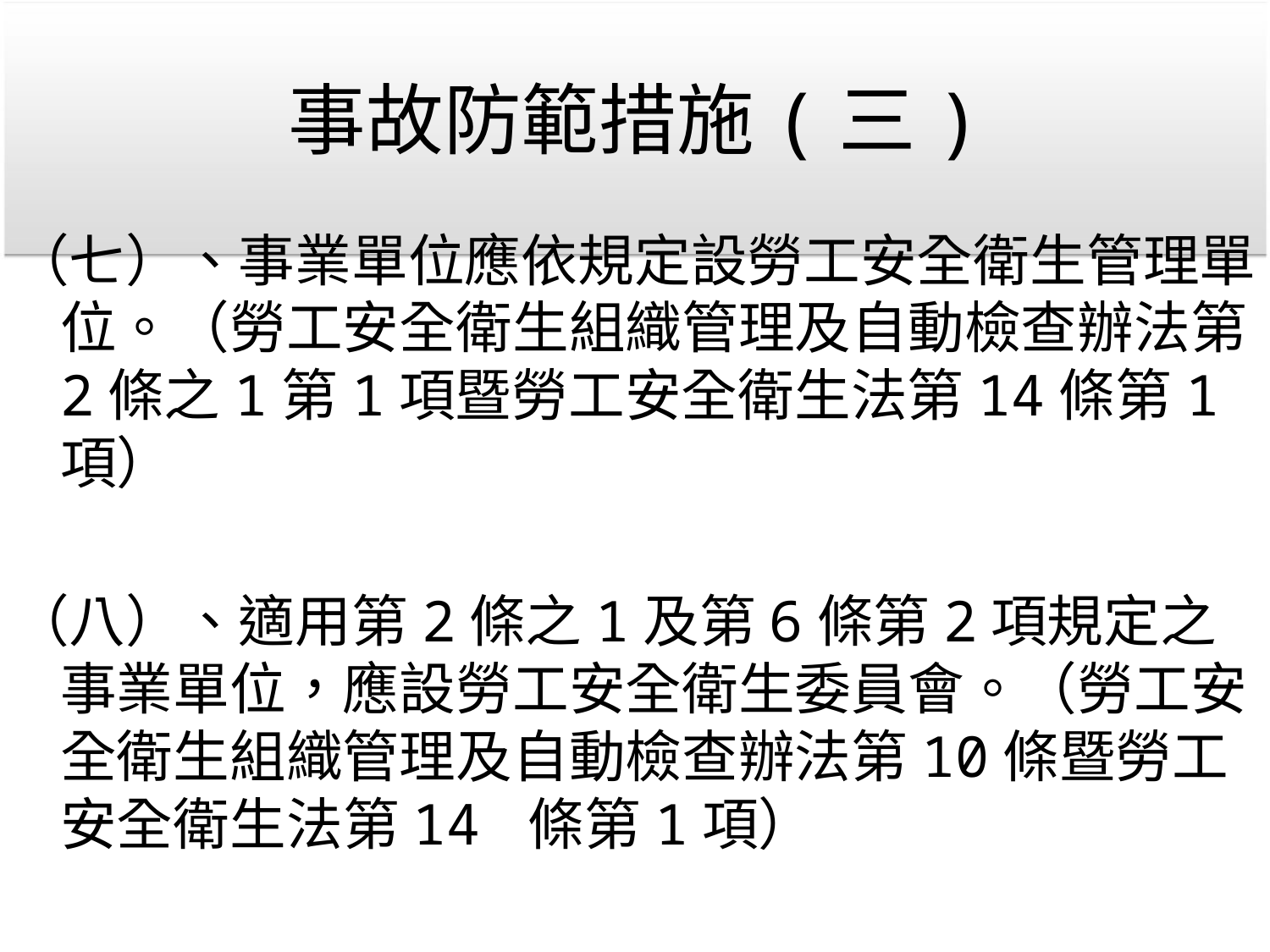

# 事故防範措施(三)
（七）、事業單位應依規定設勞工安全衛生管理單位。（勞工安全衛生組織管理及自動檢查辦法第2條之1第1項暨勞工安全衛生法第14條第1項）

（八）、適用第2條之1及第6條第2項規定之事業單位，應設勞工安全衛生委員會。（勞工安全衛生組織管理及自動檢查辦法第10條暨勞工安全衛生法第14 條第1項）